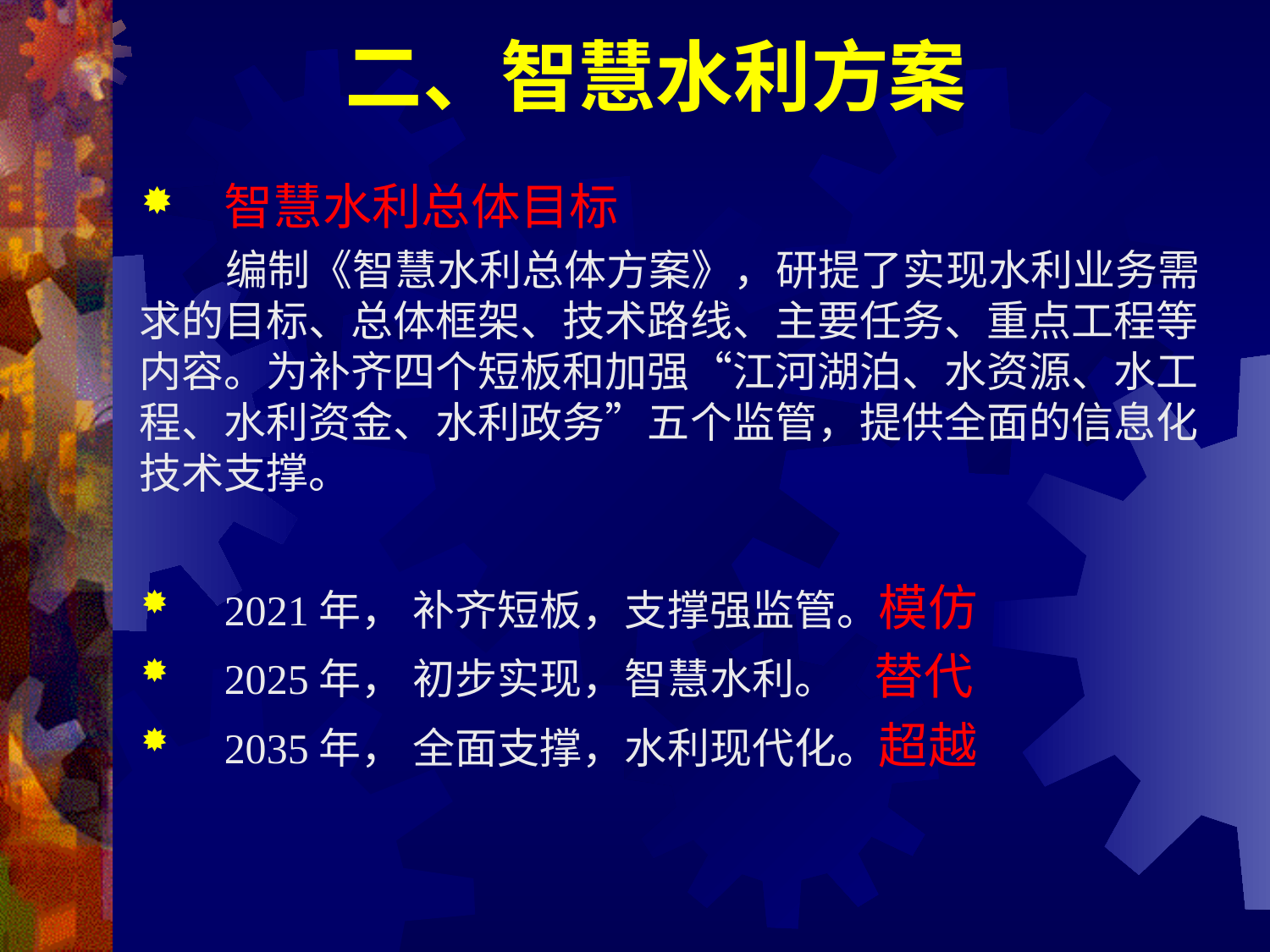

# 二、智慧水利方案
智慧水利总体目标
        编制《智慧水利总体方案》，研提了实现水利业务需求的目标、总体框架、技术路线、主要任务、重点工程等内容。为补齐四个短板和加强“江河湖泊、水资源、水工程、水利资金、水利政务”五个监管，提供全面的信息化技术支撑。

2021年， 补齐短板，支撑强监管。模仿
2025年， 初步实现，智慧水利。    替代
2035年， 全面支撑，水利现代化。超越